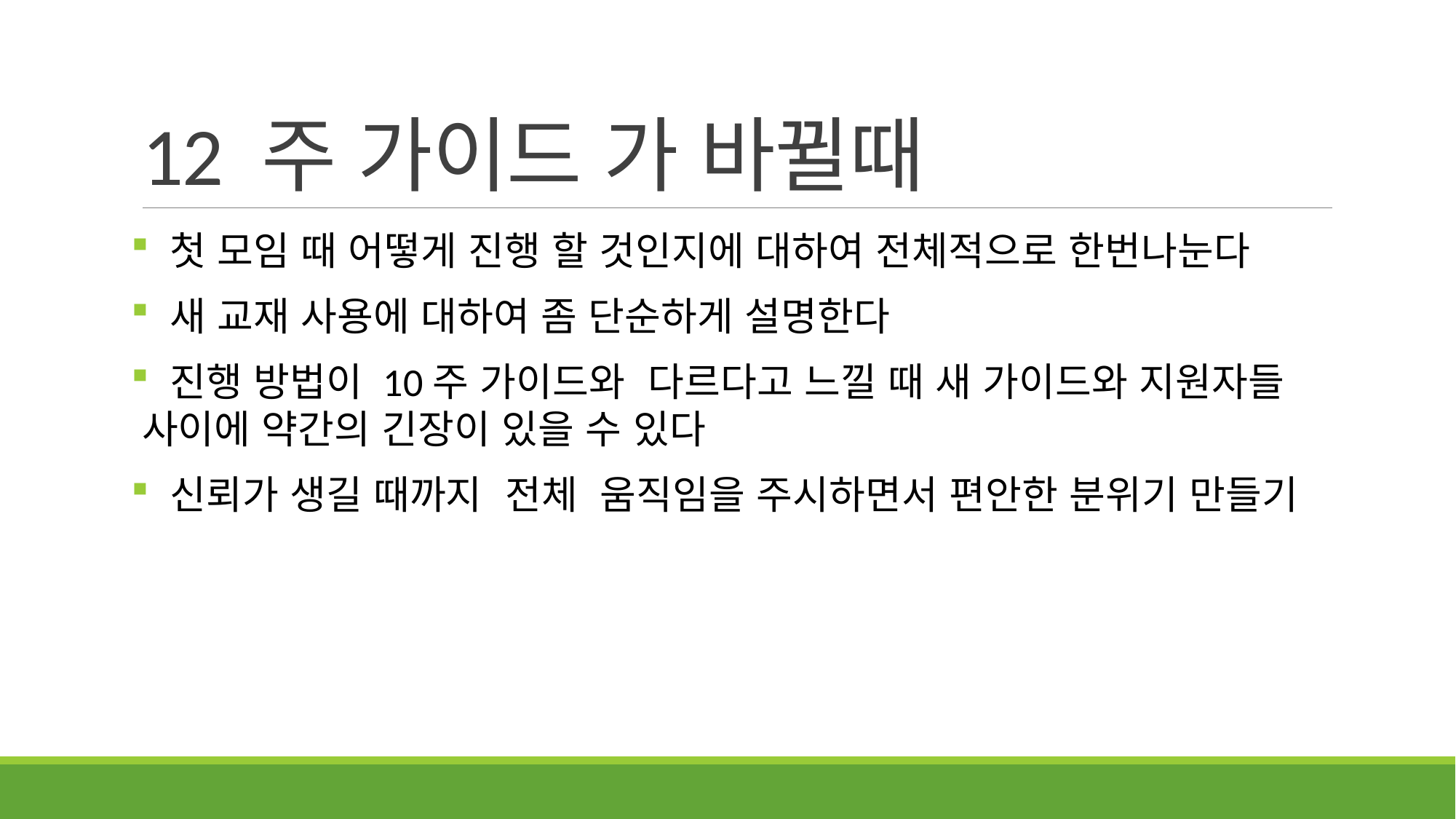

# 12 주 가이드 가 바뀔때
 첫 모임 때 어떻게 진행 할 것인지에 대하여 전체적으로 한번나눈다
 새 교재 사용에 대하여 좀 단순하게 설명한다
 진행 방법이 10주 가이드와  다르다고 느낄 때 새 가이드와 지원자들 사이에 약간의 긴장이 있을 수 있다
 신뢰가 생길 때까지  전체  움직임을 주시하면서 편안한 분위기 만들기